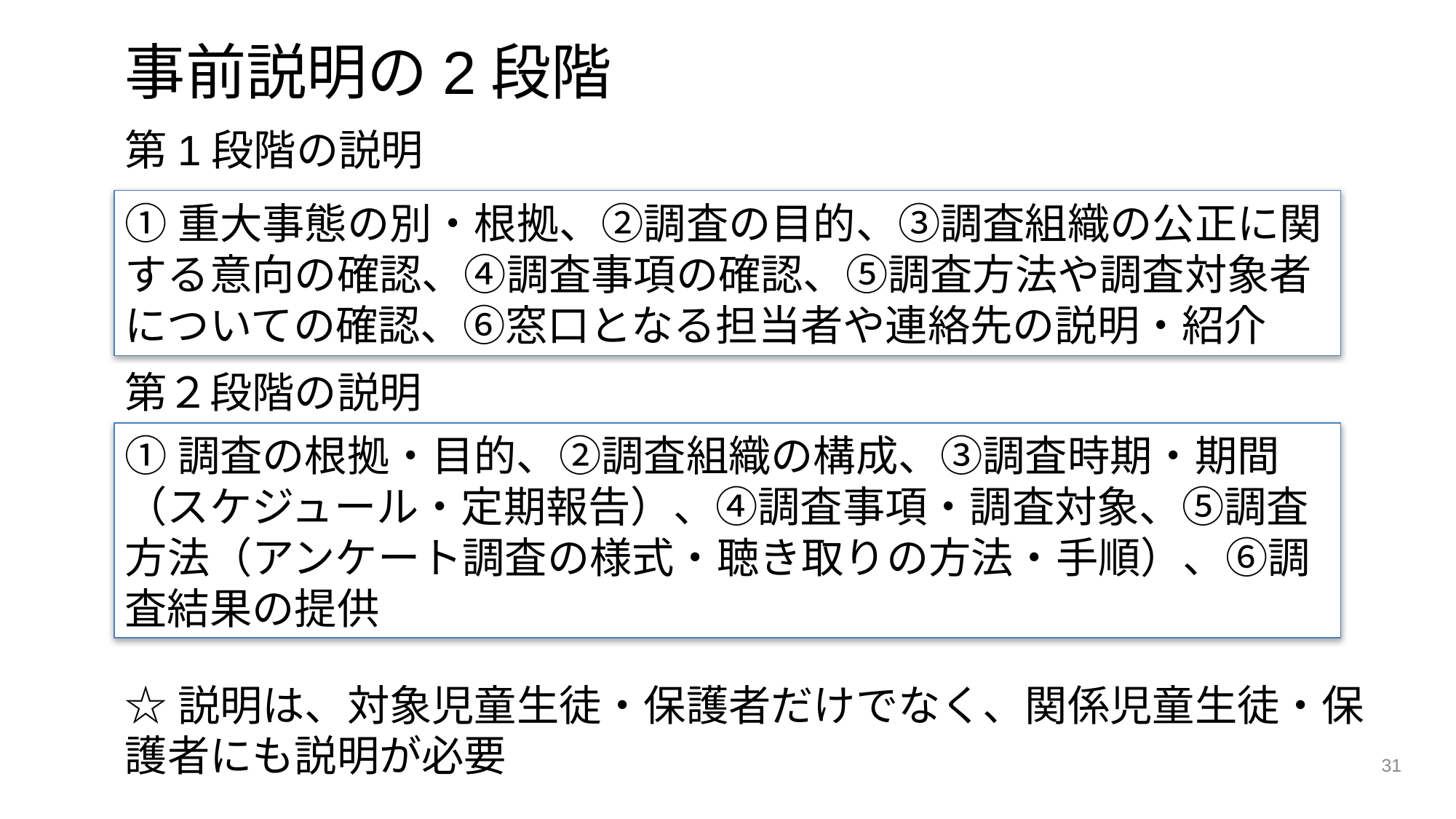

事前説明の2段階
第1段階の説明
①重大事態の別・根拠、②調査の目的、③調査組織の公正に関する意向の確認、④調査事項の確認、⑤調査方法や調査対象者についての確認、⑥窓口となる担当者や連絡先の説明・紹介
第２段階の説明
①調査の根拠・目的、②調査組織の構成、③調査時期・期間（スケジュール・定期報告）、④調査事項・調査対象、⑤調査方法（アンケート調査の様式・聴き取りの方法・手順）、⑥調査結果の提供
☆説明は、対象児童生徒・保護者だけでなく、関係児童生徒・保護者にも説明が必要
31